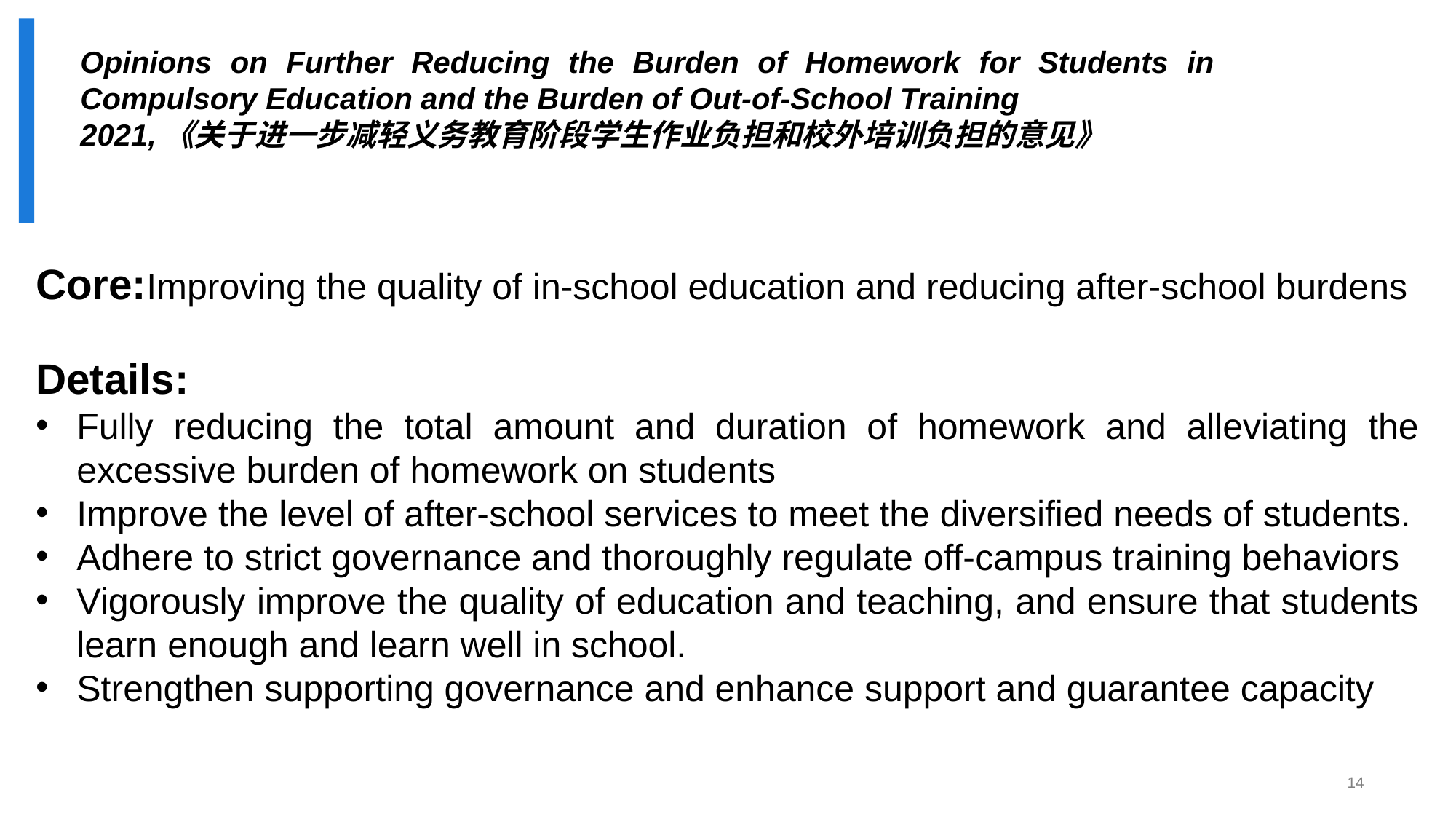

14
Opinions on Further Reducing the Burden of Homework for Students in Compulsory Education and the Burden of Out-of-School Training
2021,《关于进一步减轻义务教育阶段学生作业负担和校外培训负担的意见》
Core:Improving the quality of in-school education and reducing after-school burdens

Details:
Fully reducing the total amount and duration of homework and alleviating the excessive burden of homework on students
Improve the level of after-school services to meet the diversified needs of students.
Adhere to strict governance and thoroughly regulate off-campus training behaviors
Vigorously improve the quality of education and teaching, and ensure that students learn enough and learn well in school.
Strengthen supporting governance and enhance support and guarantee capacity
14